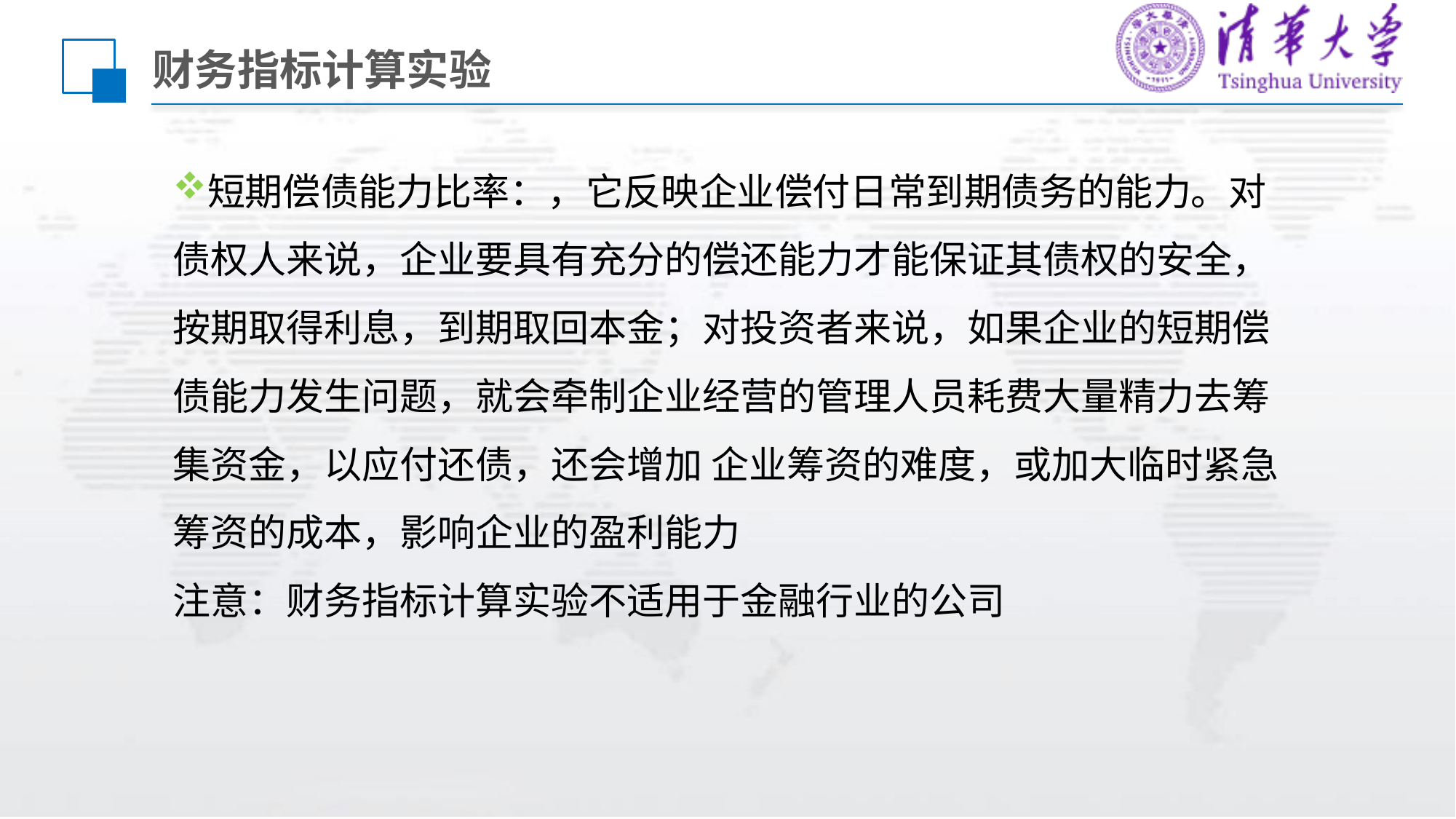

# 财务指标计算实验
短期偿债能力比率：，它反映企业偿付日常到期债务的能力。对债权人来说，企业要具有充分的偿还能力才能保证其债权的安全， 按期取得利息，到期取回本金；对投资者来说，如果企业的短期偿债能力发生问题，就会牵制企业经营的管理人员耗费大量精力去筹集资金，以应付还债，还会增加 企业筹资的难度，或加大临时紧急筹资的成本，影响企业的盈利能力
注意：财务指标计算实验不适用于金融行业的公司